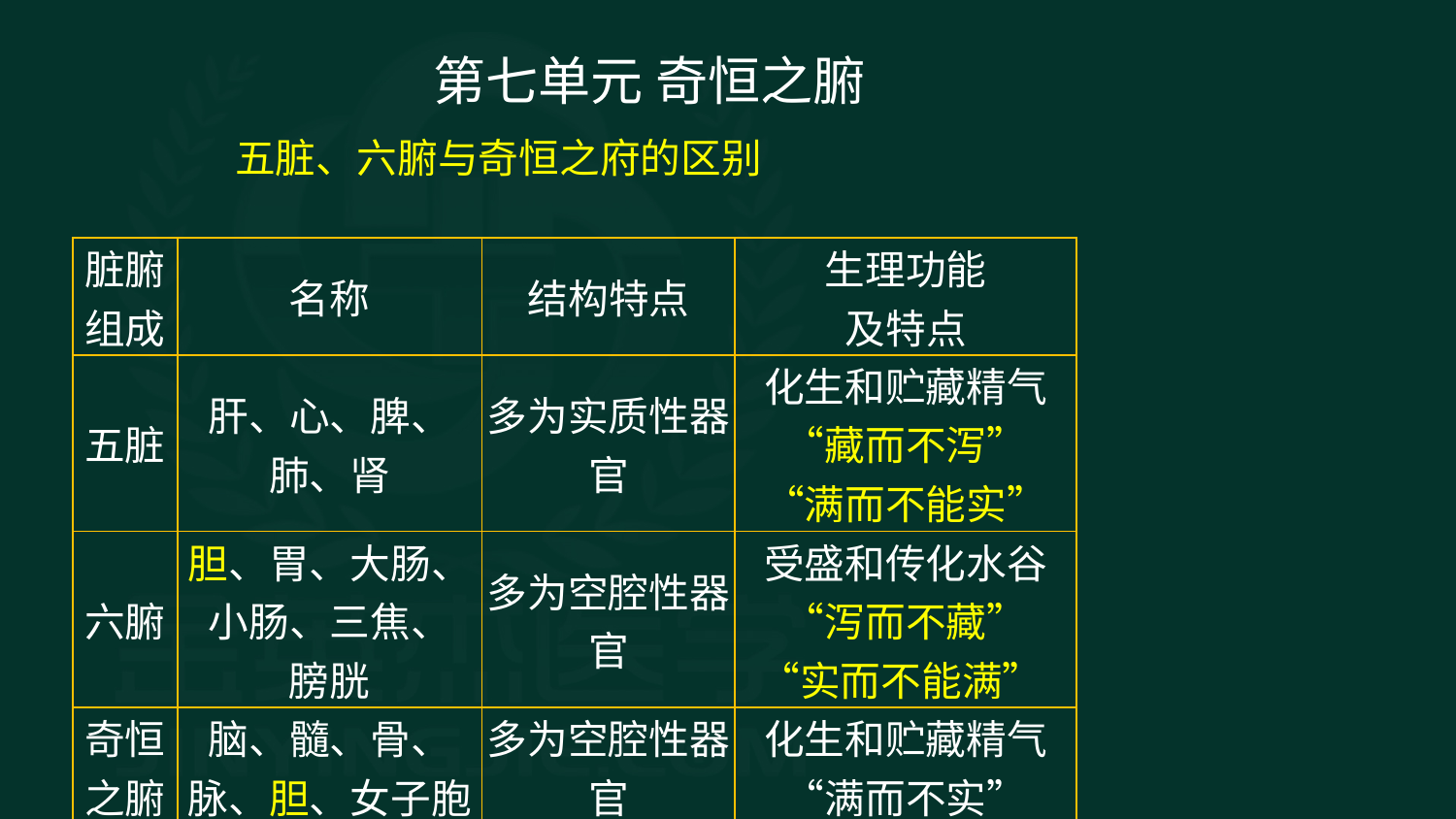

第七单元 奇恒之腑

五脏、六腑与奇恒之府的区别
| 脏腑 组成 | 名称 | 结构特点 | 生理功能 及特点 |
| --- | --- | --- | --- |
| 五脏 | 肝、心、脾、 肺、肾 | 多为实质性器官 | 化生和贮藏精气 “藏而不泻” “满而不能实” |
| 六腑 | 胆、胃、大肠、小肠、三焦、 膀胱 | 多为空腔性器官 | 受盛和传化水谷 “泻而不藏” “实而不能满” |
| 奇恒 之腑 | 脑、髓、骨、 脉、胆、女子胞 | 多为空腔性器官 | 化生和贮藏精气 “满而不实” |